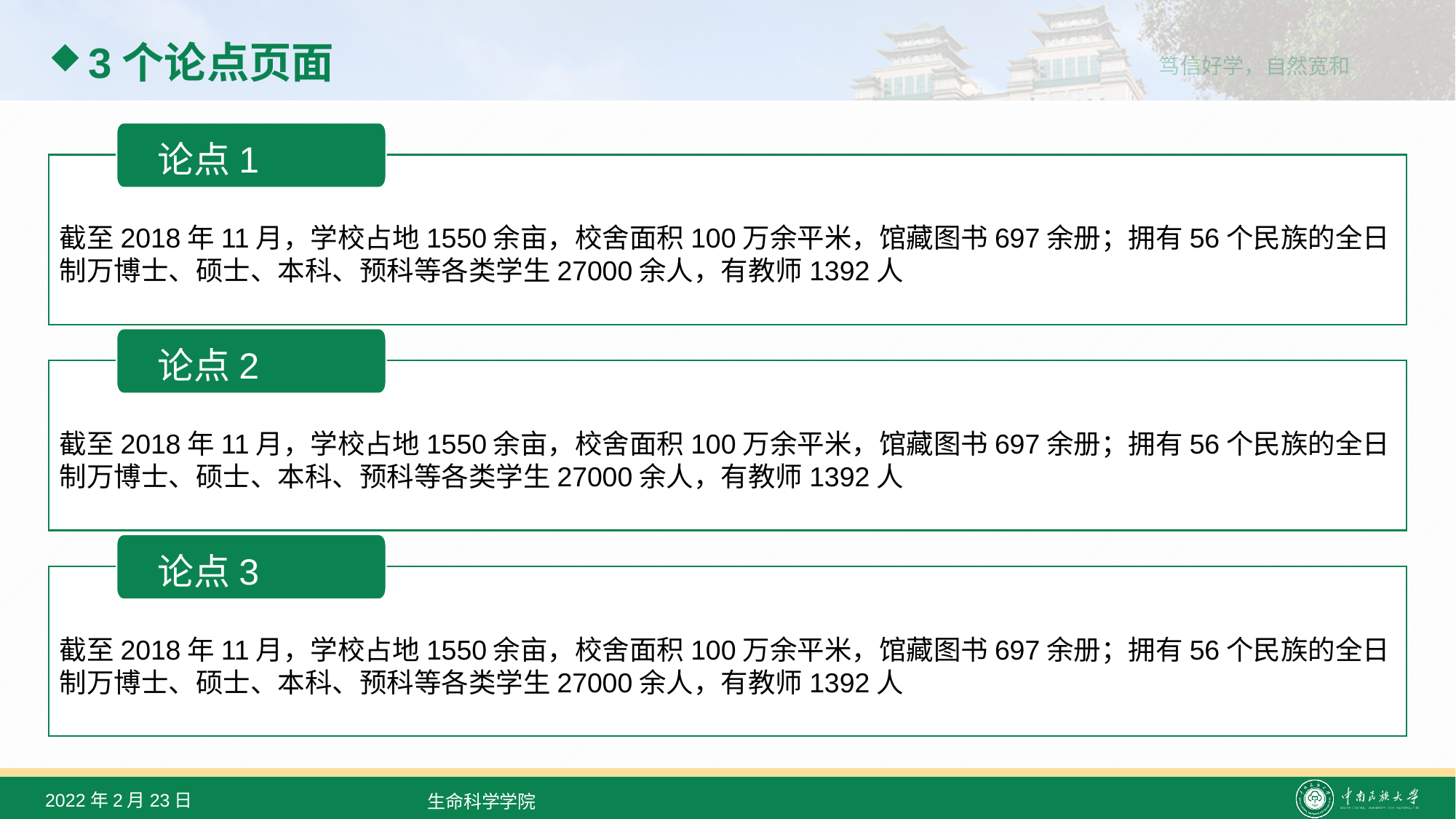

# 3个论点页面
论点1
截至2018年11月，学校占地1550余亩，校舍面积100万余平米，馆藏图书697余册；拥有56个民族的全日制万博士、硕士、本科、预科等各类学生27000余人，有教师1392人

论点2
截至2018年11月，学校占地1550余亩，校舍面积100万余平米，馆藏图书697余册；拥有56个民族的全日制万博士、硕士、本科、预科等各类学生27000余人，有教师1392人

论点3
截至2018年11月，学校占地1550余亩，校舍面积100万余平米，馆藏图书697余册；拥有56个民族的全日制万博士、硕士、本科、预科等各类学生27000余人，有教师1392人

2022年2月23日
生命科学学院